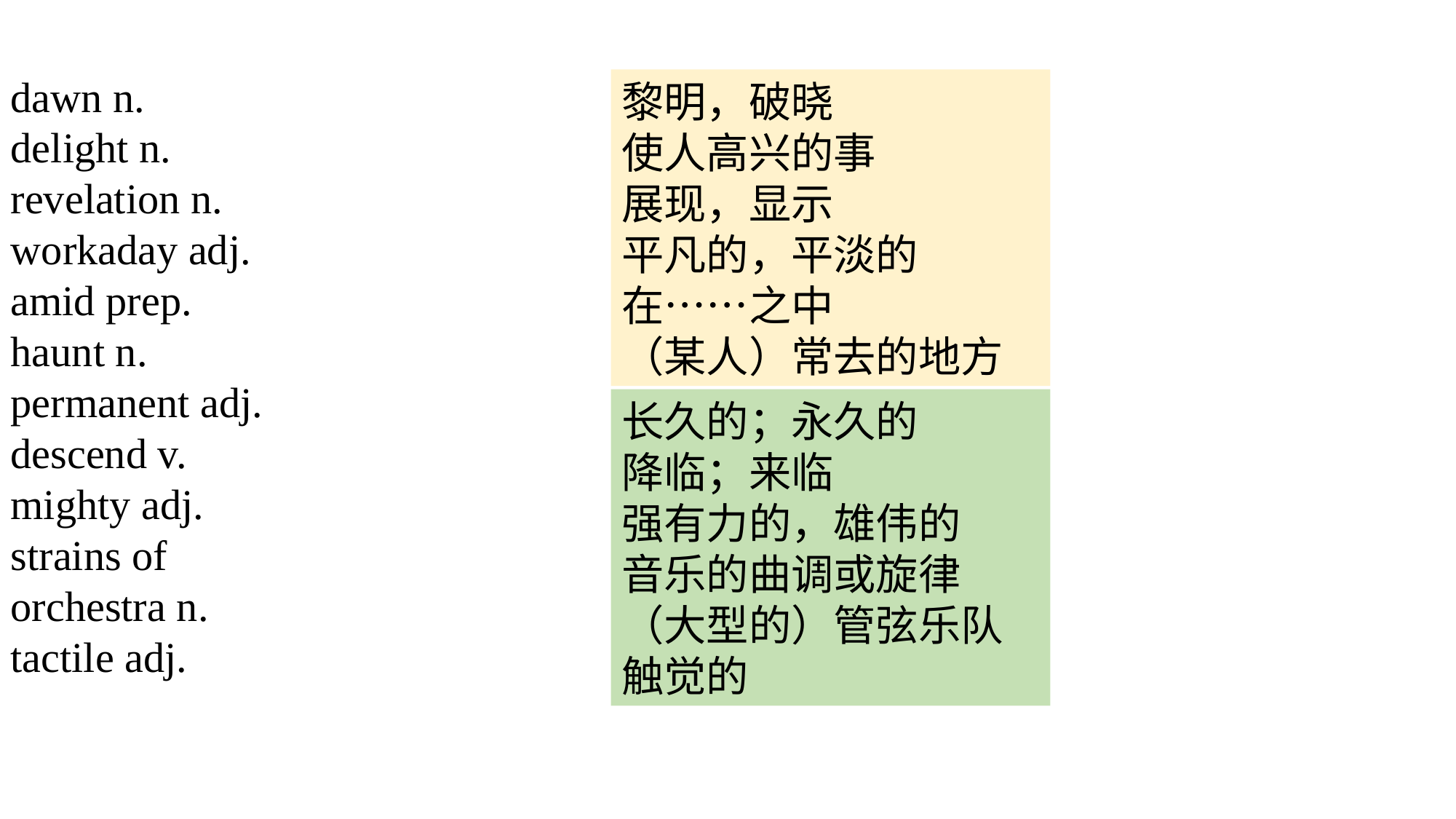

dawn n.
delight n.
revelation n.
workaday adj.
amid prep.
haunt n.
permanent adj.
descend v.
mighty adj.
strains of
orchestra n.
tactile adj.

黎明，破晓
使人高兴的事
展现，显示
平凡的，平淡的
在……之中
（某人）常去的地方
长久的；永久的
降临；来临
强有力的，雄伟的
音乐的曲调或旋律
（大型的）管弦乐队
触觉的